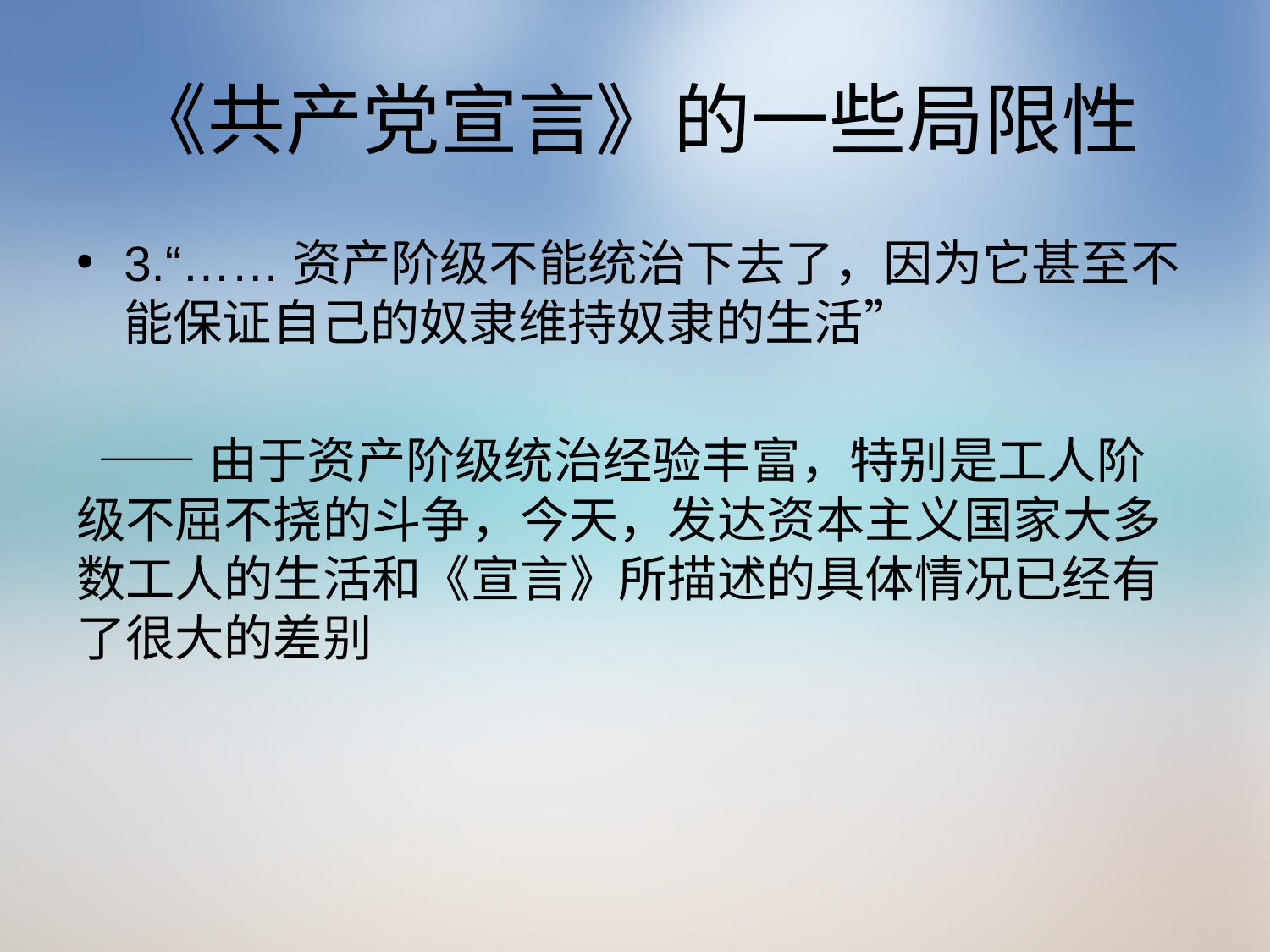

# 《共产党宣言》的一些局限性
3.“……资产阶级不能统治下去了，因为它甚至不能保证自己的奴隶维持奴隶的生活”

  ——由于资产阶级统治经验丰富，特别是工人阶级不屈不挠的斗争，今天，发达资本主义国家大多数工人的生活和《宣言》所描述的具体情况已经有了很大的差别